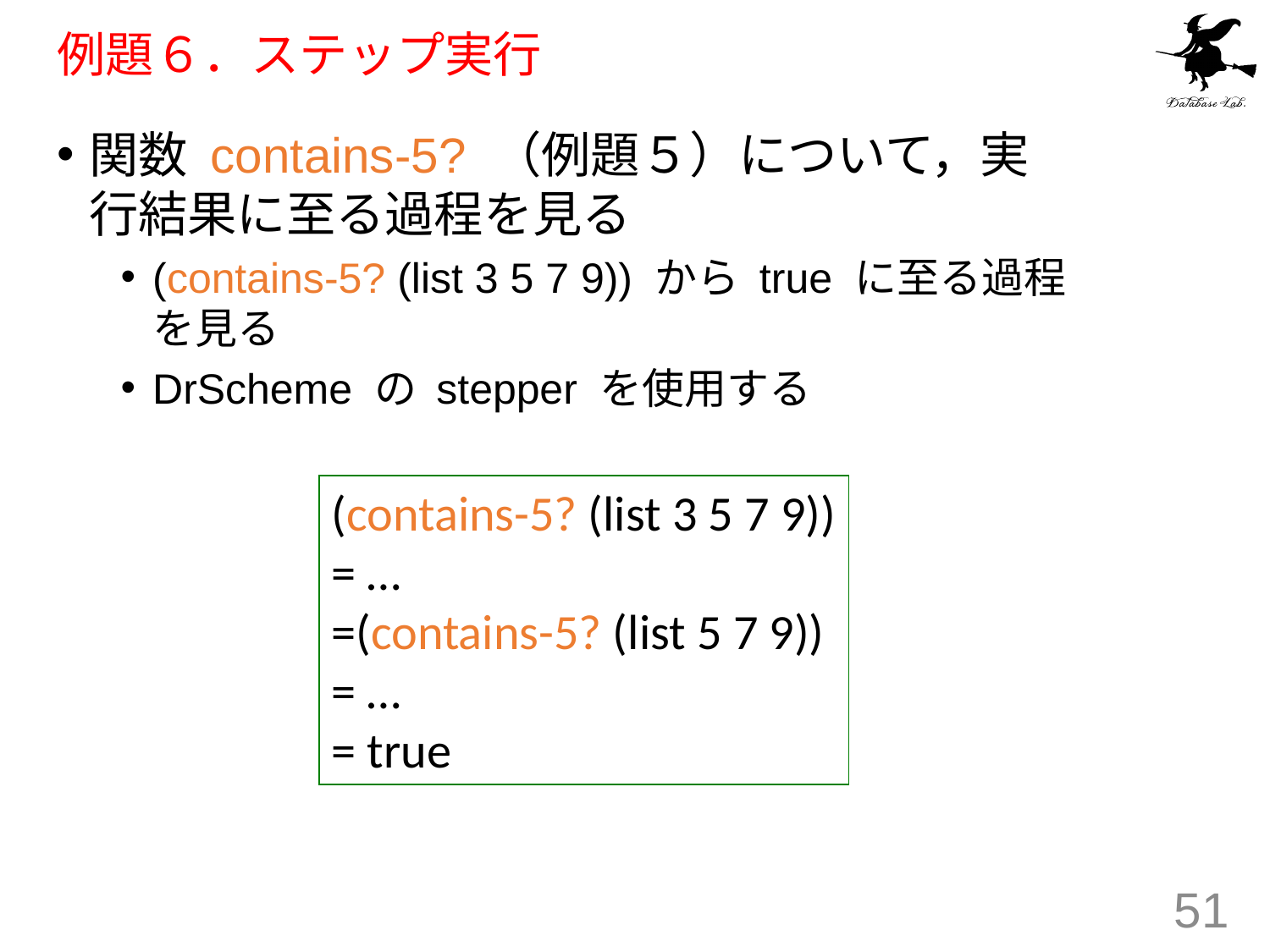

# 例題６．ステップ実行
関数 contains-5? （例題５）について，実行結果に至る過程を見る
(contains-5? (list 3 5 7 9)) から true に至る過程を見る
DrScheme の stepper を使用する

(contains-5? (list 3 5 7 9))
= …
=(contains-5? (list 5 7 9))
= …
= true
51